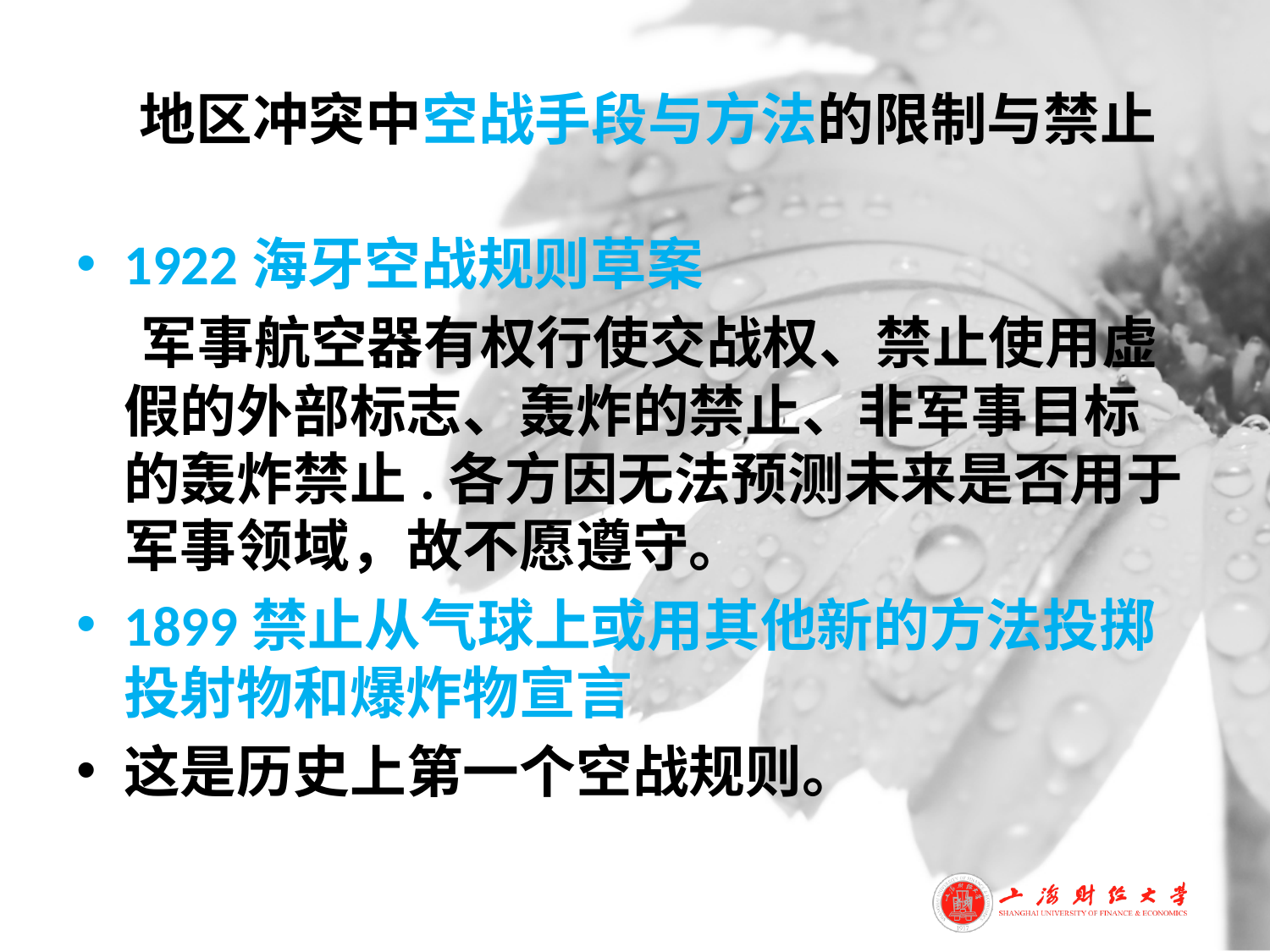

# 地区冲突中空战手段与方法的限制与禁止
1922海牙空战规则草案
    军事航空器有权行使交战权、禁止使用虚假的外部标志、轰炸的禁止、非军事目标的轰炸禁止.各方因无法预测未来是否用于军事领域，故不愿遵守。
1899禁止从气球上或用其他新的方法投掷投射物和爆炸物宣言
这是历史上第一个空战规则。